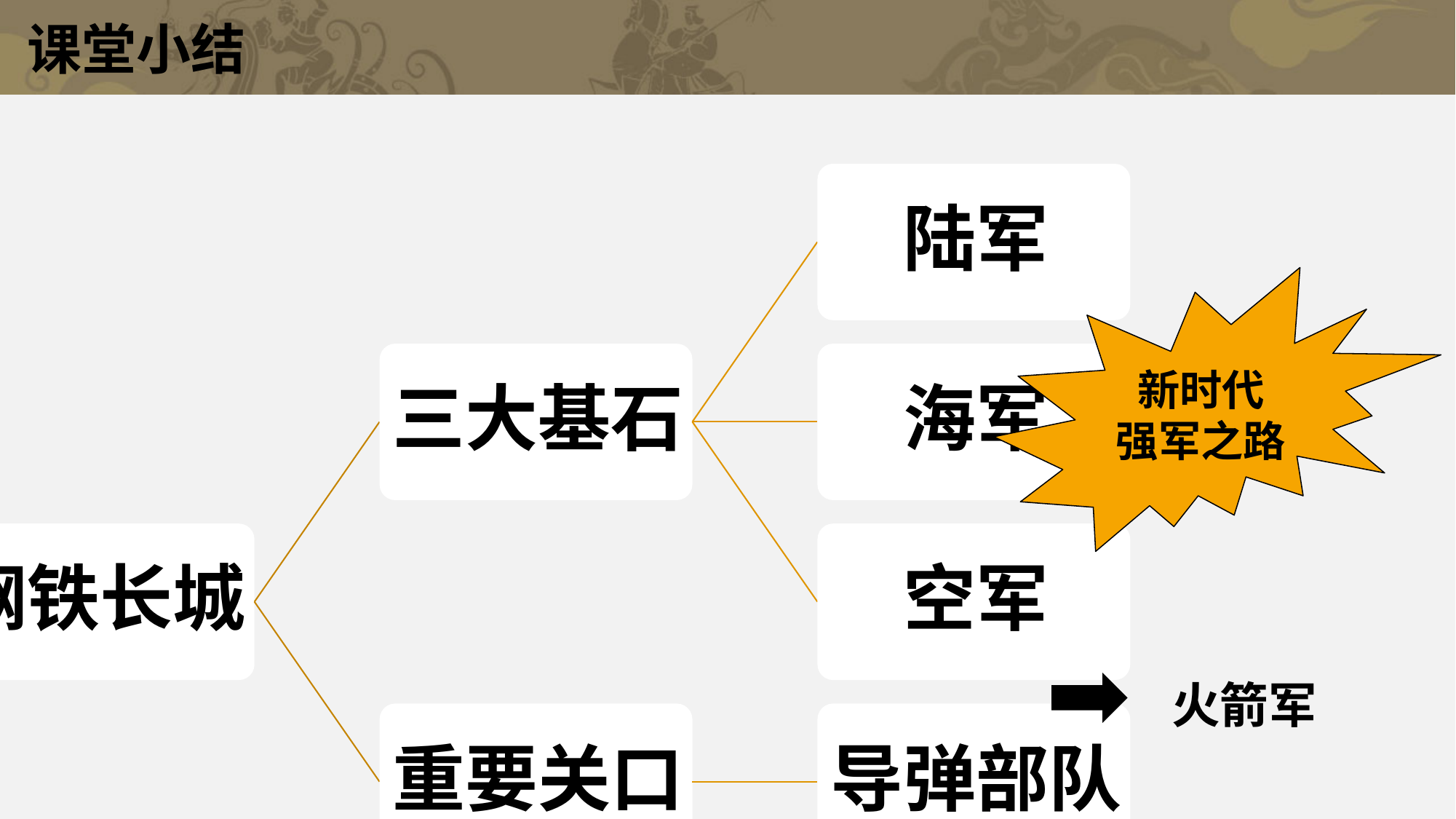

课堂小结
钢铁长城

三大基石

陆军

海军

空军

重要关口

导弹部队
新时代
强军之路
火箭军